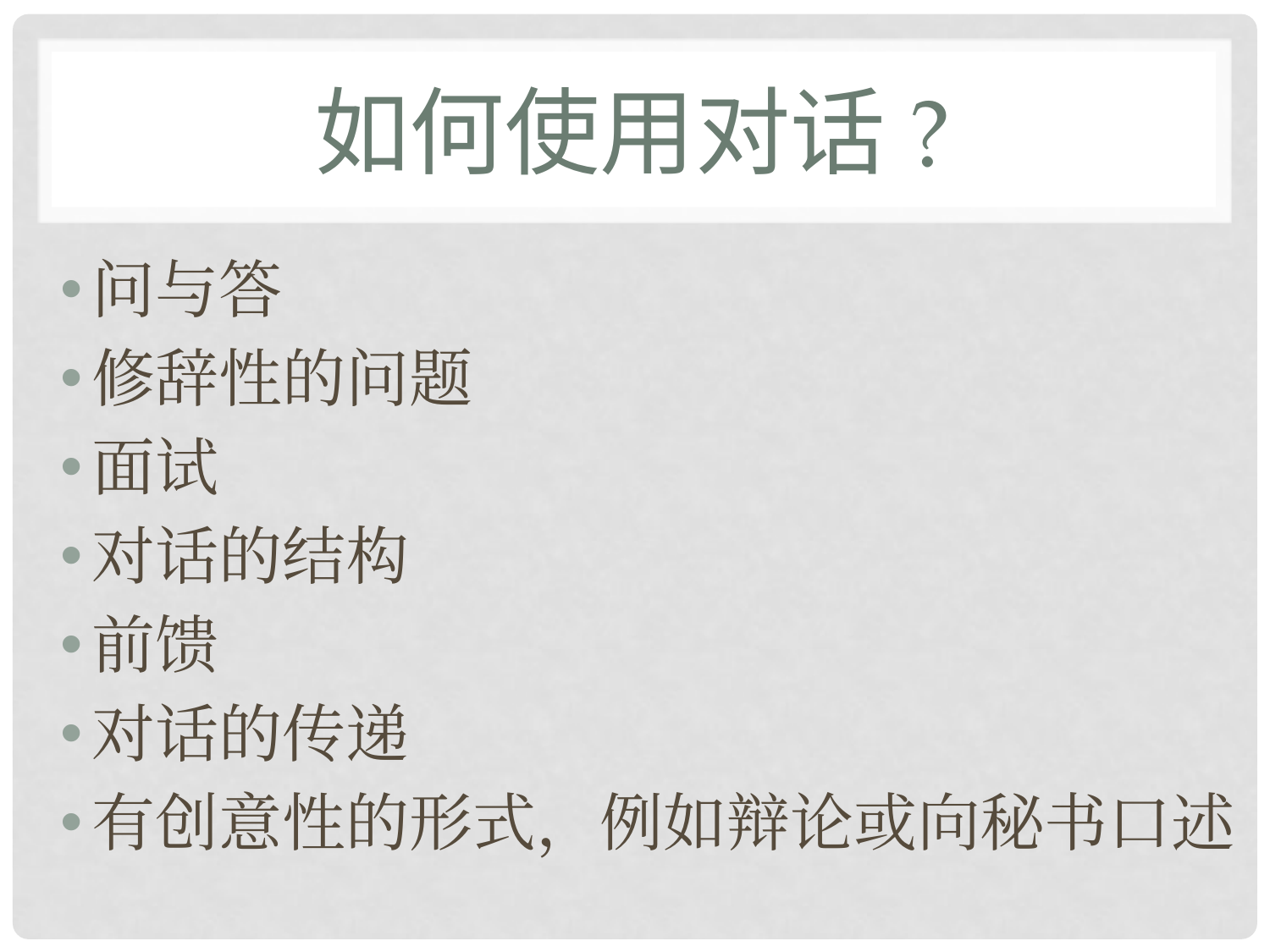

# 如何使用对话?
问与答
修辞性的问题
面试
对话的结构
前馈
对话的传递
有创意性的形式，例如辩论或向秘书口述